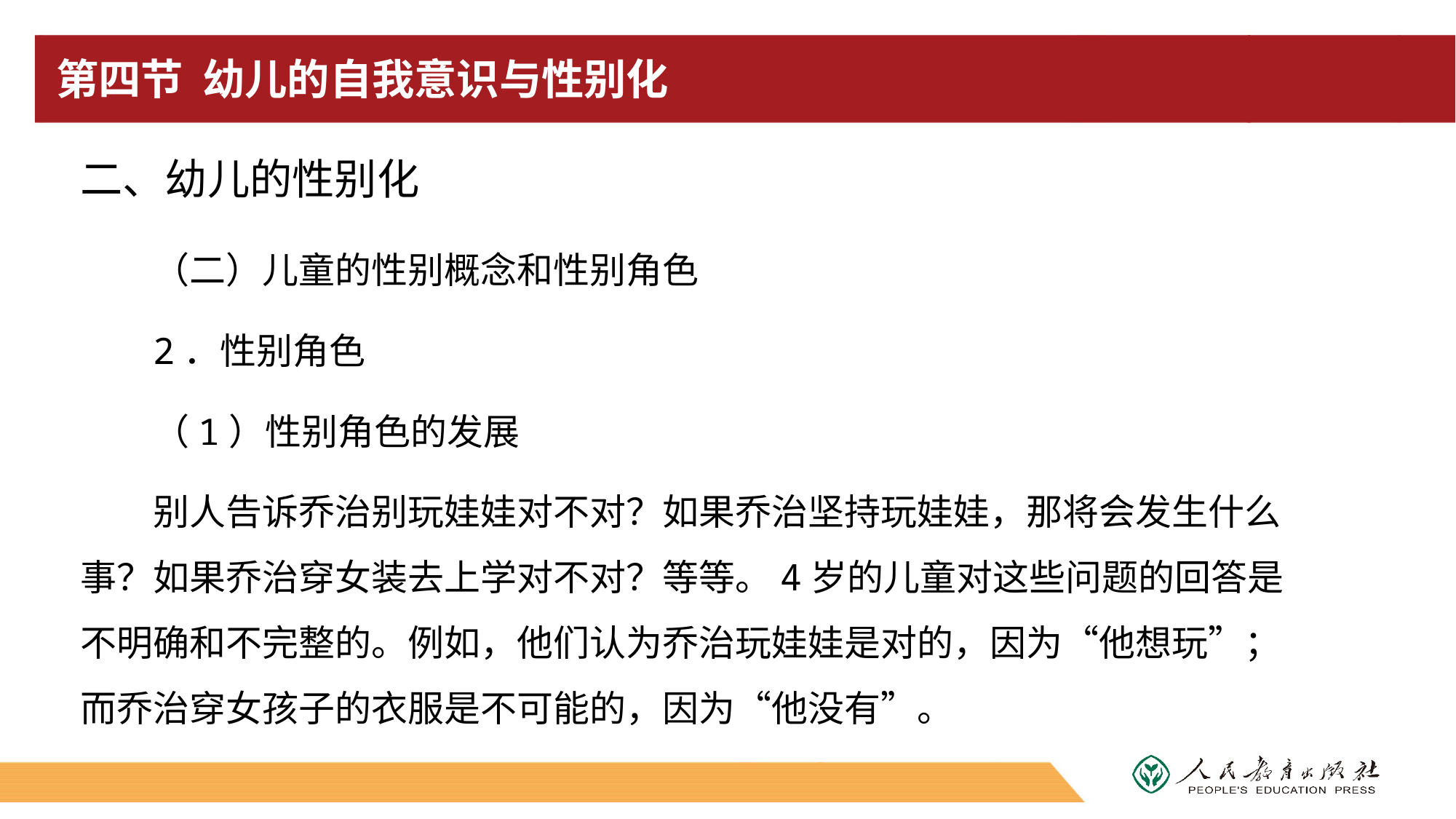

# 第四节  幼儿的自我意识与性别化
二、幼儿的性别化
（二）儿童的性别概念和性别角色
2．性别角色
（1）性别角色的发展
别人告诉乔治别玩娃娃对不对？如果乔治坚持玩娃娃，那将会发生什么事？如果乔治穿女装去上学对不对？等等。4岁的儿童对这些问题的回答是不明确和不完整的。例如，他们认为乔治玩娃娃是对的，因为“他想玩”；而乔治穿女孩子的衣服是不可能的，因为“他没有”。